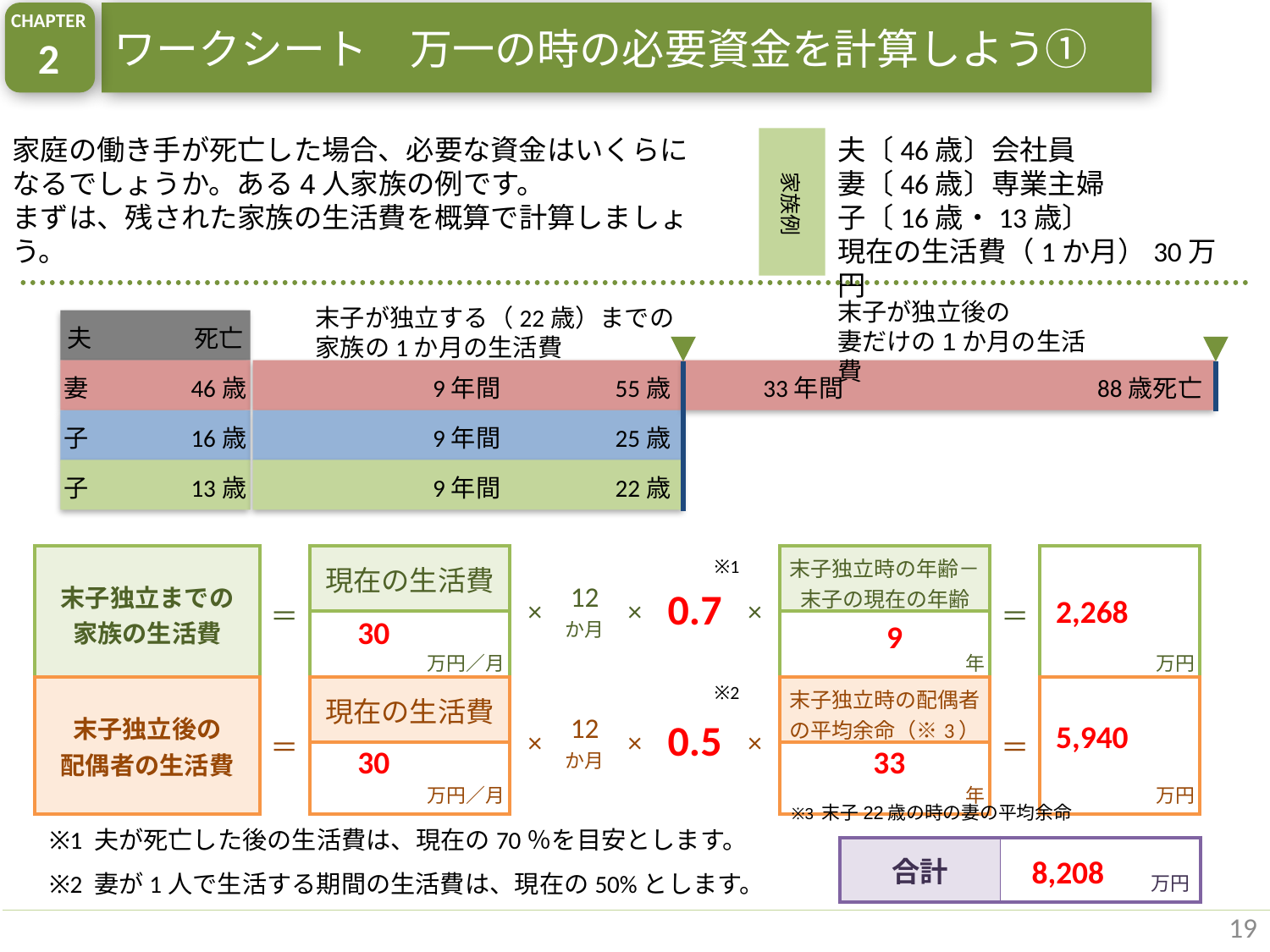

CHAPTER
2
ワークシート　万一の時の必要資金を計算しよう①
家庭の働き手が死亡した場合、必要な資金はいくらに
なるでしょうか。ある4人家族の例です。
まずは、残された家族の生活費を概算で計算しましょう。
夫〔46歳〕会社員
妻〔46歳〕専業主婦
子〔16歳・13歳〕
現在の生活費（1か月）30万円
家族例
末子が独立後の
妻だけの1か月の生活費
末子が独立する（22歳）までの
家族の1か月の生活費
夫	死亡

妻	46歳
9年間	　　55歳
					33年間		　　　88歳死亡
子	16歳
9年間	　　25歳
子	13歳
9年間	　　22歳
| 末子独立までの 家族の生活費 | ＝ | 現在の生活費 | × | 12 か月 | × | 0.7 | × | 末子独立時の年齢－ 末子の現在の年齢 | ＝ | 万円 |
| --- | --- | --- | --- | --- | --- | --- | --- | --- | --- | --- |
|  |  | 万円／月 |  |  |  |  |  | 年 |  |  |
※1
2,268
30
9
※2
| 末子独立後の 配偶者の生活費 | ＝ | 現在の生活費 | × | 12 か月 | × | 0.5 | × | 末子独立時の配偶者の平均余命（※3） | ＝ | 万円 |
| --- | --- | --- | --- | --- | --- | --- | --- | --- | --- | --- |
|  |  | 万円／月 |  |  |  |  |  | 年 |  |  |
5,940
30
33
※3 末子22歳の時の妻の平均余命
※1 夫が死亡した後の生活費は、現在の70％を目安とします。
| 合計 | 万円 |
| --- | --- |
8,208
※2 妻が1人で生活する期間の生活費は、現在の50%とします。
19